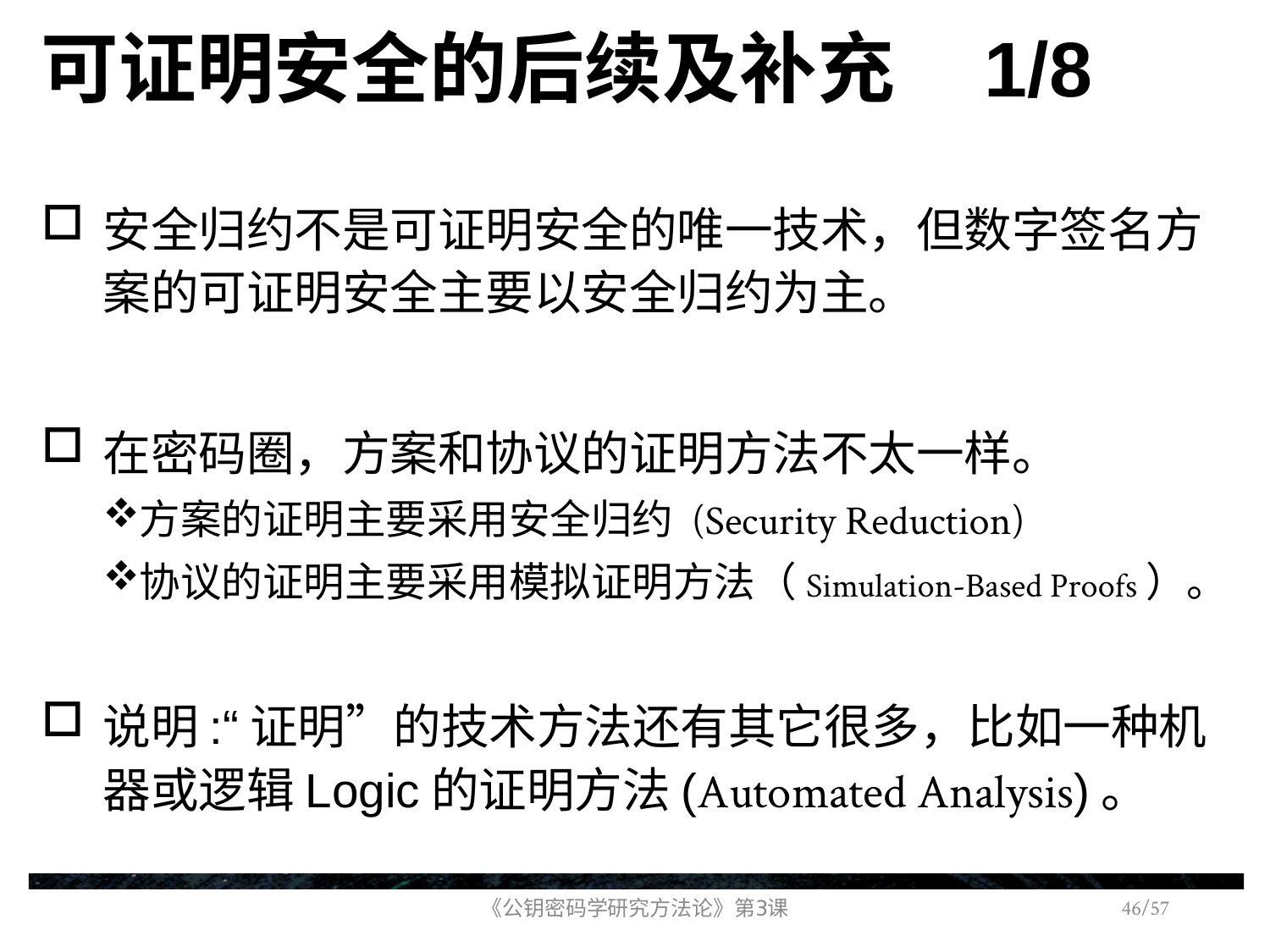

# 可证明安全的后续及补充    1/8
安全归约不是可证明安全的唯一技术，但数字签名方案的可证明安全主要以安全归约为主。

在密码圈，方案和协议的证明方法不太一样。
方案的证明主要采用安全归约 (Security Reduction)
协议的证明主要采用模拟证明方法（Simulation-Based Proofs）。

说明:“证明”的技术方法还有其它很多，比如一种机器或逻辑Logic的证明方法(Automated Analysis)。

《公钥密码学研究方法论》第3课
46/57